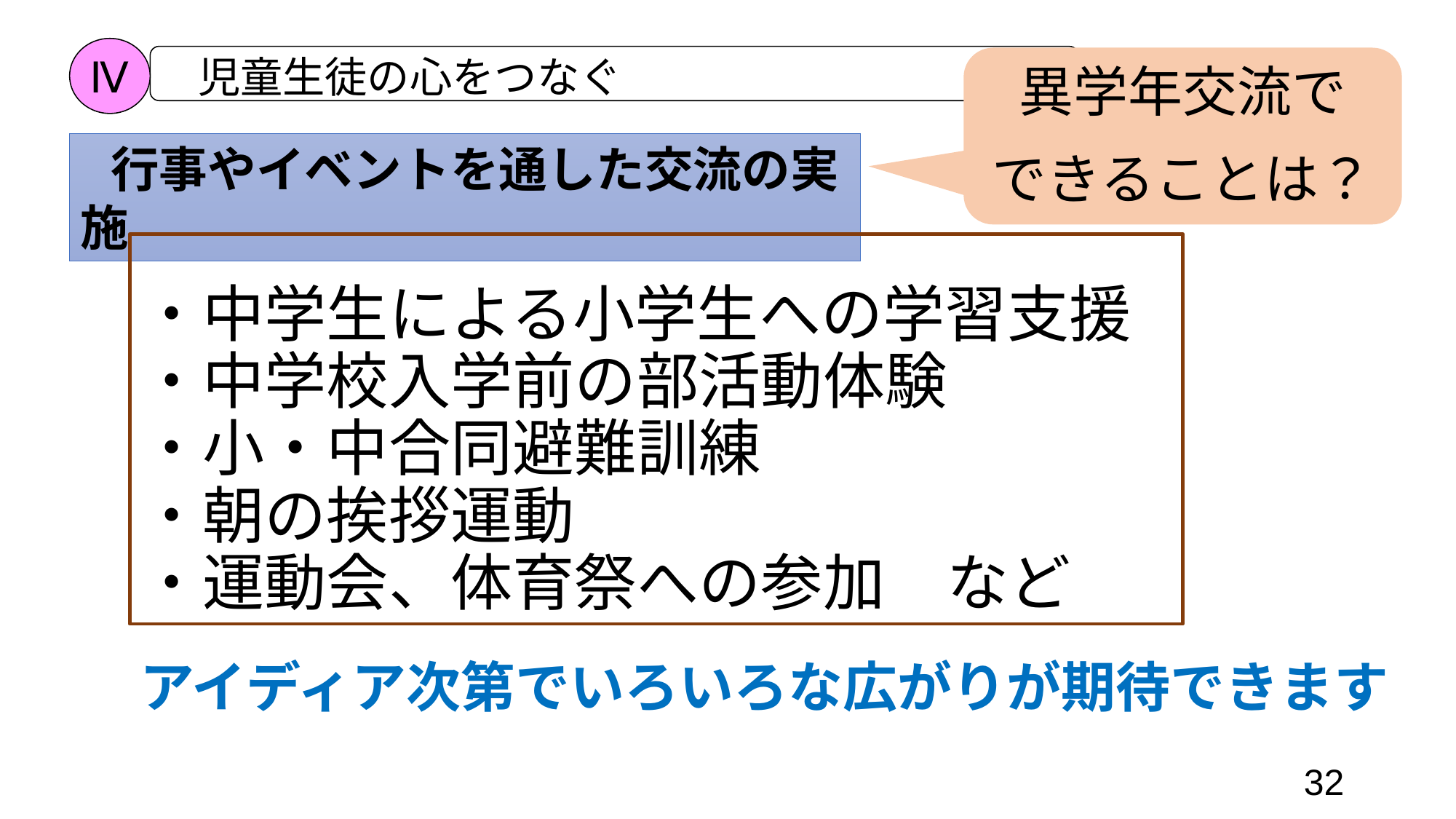

Ⅳ
　児童生徒の心をつなぐ
異学年交流で
できることは？
　行事やイベントを通した交流の実施
# ・中学生による小学生への学習支援 ・中学校入学前の部活動体験 ・小・中合同避難訓練 ・朝の挨拶運動 ・運動会、体育祭への参加　など
アイディア次第でいろいろな広がりが期待できます
32